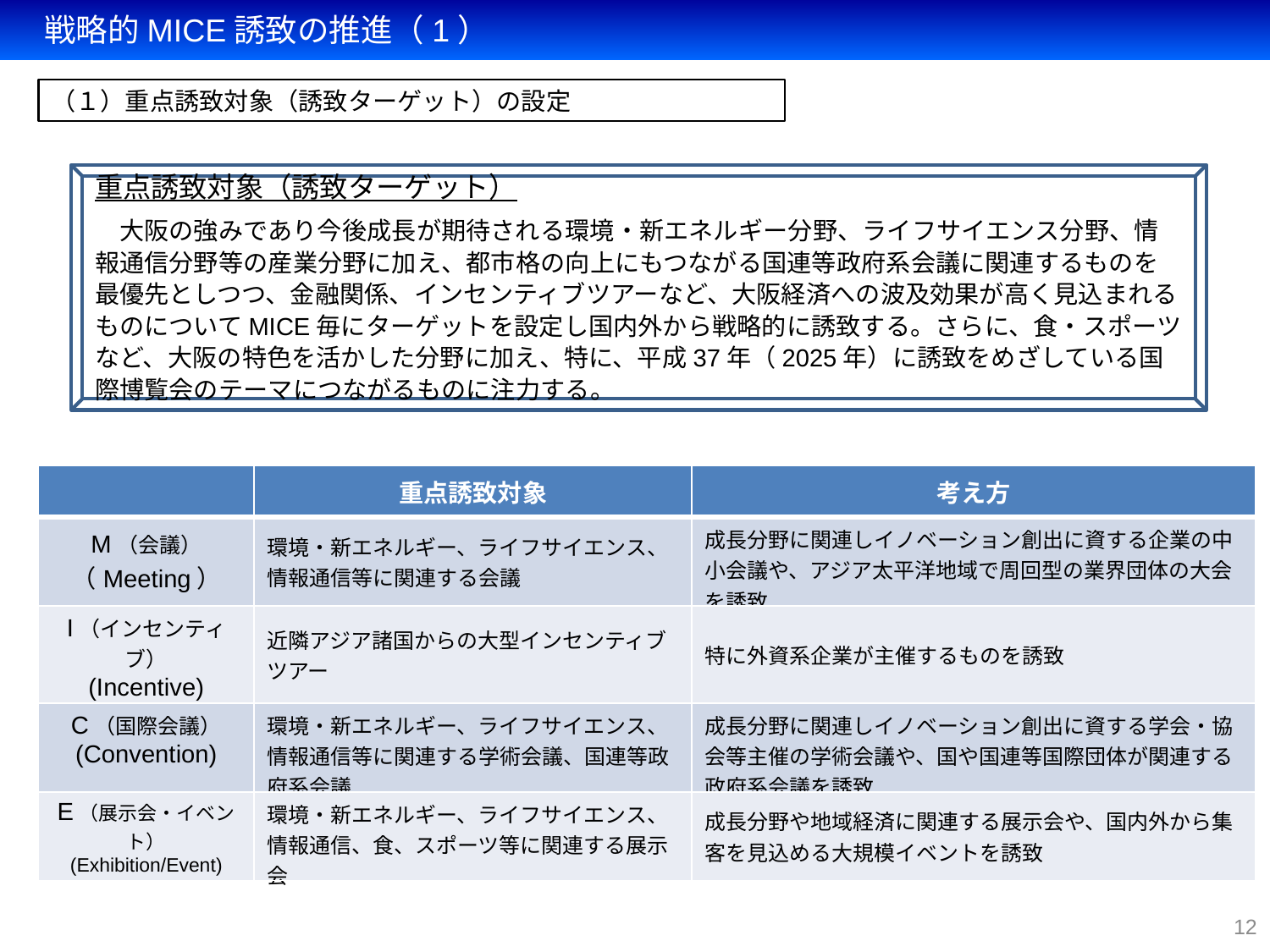

戦略的MICE誘致の推進（1）
（１）重点誘致対象（誘致ターゲット）の設定
重点誘致対象（誘致ターゲット）
　大阪の強みであり今後成長が期待される環境・新エネルギー分野、ライフサイエンス分野、情報通信分野等の産業分野に加え、都市格の向上にもつながる国連等政府系会議に関連するものを最優先としつつ、金融関係、インセンティブツアーなど、大阪経済への波及効果が高く見込まれるものについてMICE毎にターゲットを設定し国内外から戦略的に誘致する。さらに、食・スポーツなど、大阪の特色を活かした分野に加え、特に、平成37年（2025年）に誘致をめざしている国際博覧会のテーマにつながるものに注力する。
|  | 重点誘致対象 | 考え方 |
| --- | --- | --- |
| M（会議） （Meeting） | 環境・新エネルギー、ライフサイエンス、情報通信等に関連する会議 | 成長分野に関連しイノベーション創出に資する企業の中小会議や、アジア太平洋地域で周回型の業界団体の大会を誘致 |
| I（インセンティブ） (Incentive) | 近隣アジア諸国からの大型インセンティブツアー | 特に外資系企業が主催するものを誘致 |
| C（国際会議） (Convention) | 環境・新エネルギー、ライフサイエンス、情報通信等に関連する学術会議、国連等政府系会議 | 成長分野に関連しイノベーション創出に資する学会・協会等主催の学術会議や、国や国連等国際団体が関連する政府系会議を誘致 |
| E（展示会・イベント） (Exhibition/Event) | 環境・新エネルギー、ライフサイエンス、情報通信、食、スポーツ等に関連する展示会 | 成長分野や地域経済に関連する展示会や、国内外から集客を見込める大規模イベントを誘致 |
12